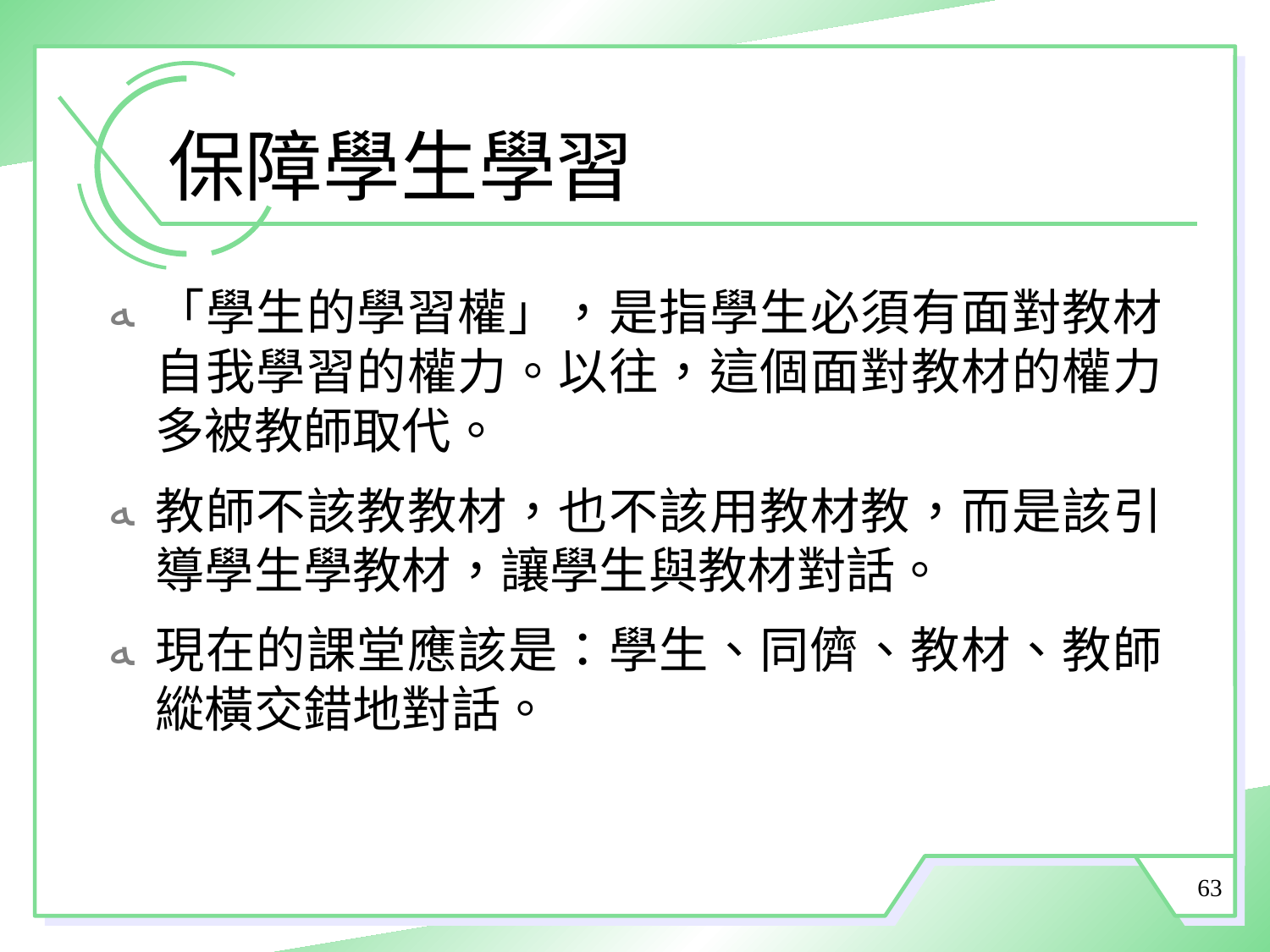

# 保障學生學習
「學生的學習權」，是指學生必須有面對教材自我學習的權力。以往，這個面對教材的權力多被教師取代。
教師不該教教材，也不該用教材教，而是該引導學生學教材，讓學生與教材對話。
現在的課堂應該是：學生、同儕、教材、教師縱橫交錯地對話。

63